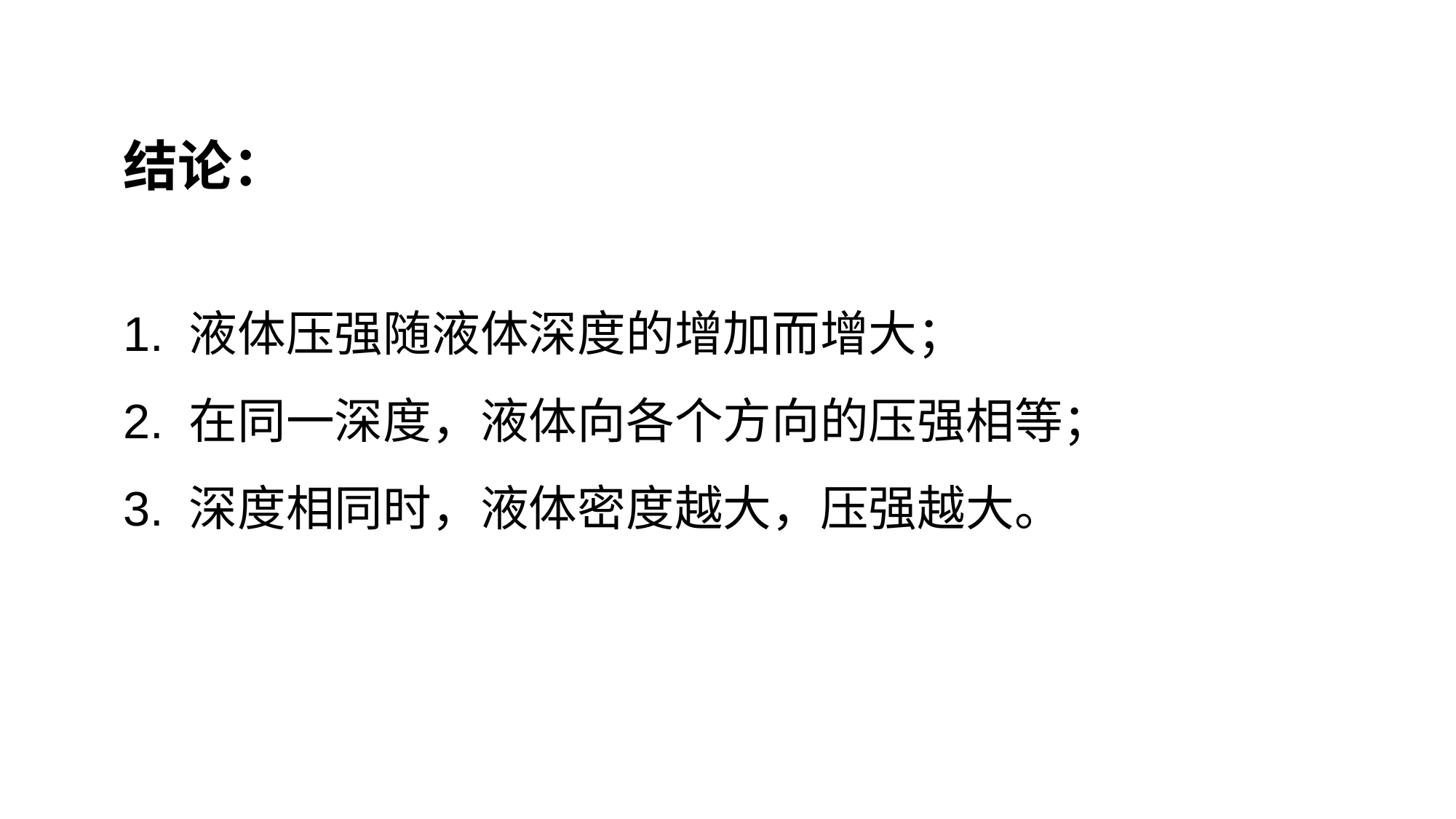

结论：

1. 液体压强随液体深度的增加而增大；
2. 在同一深度，液体向各个方向的压强相等；
3. 深度相同时，液体密度越大，压强越大。